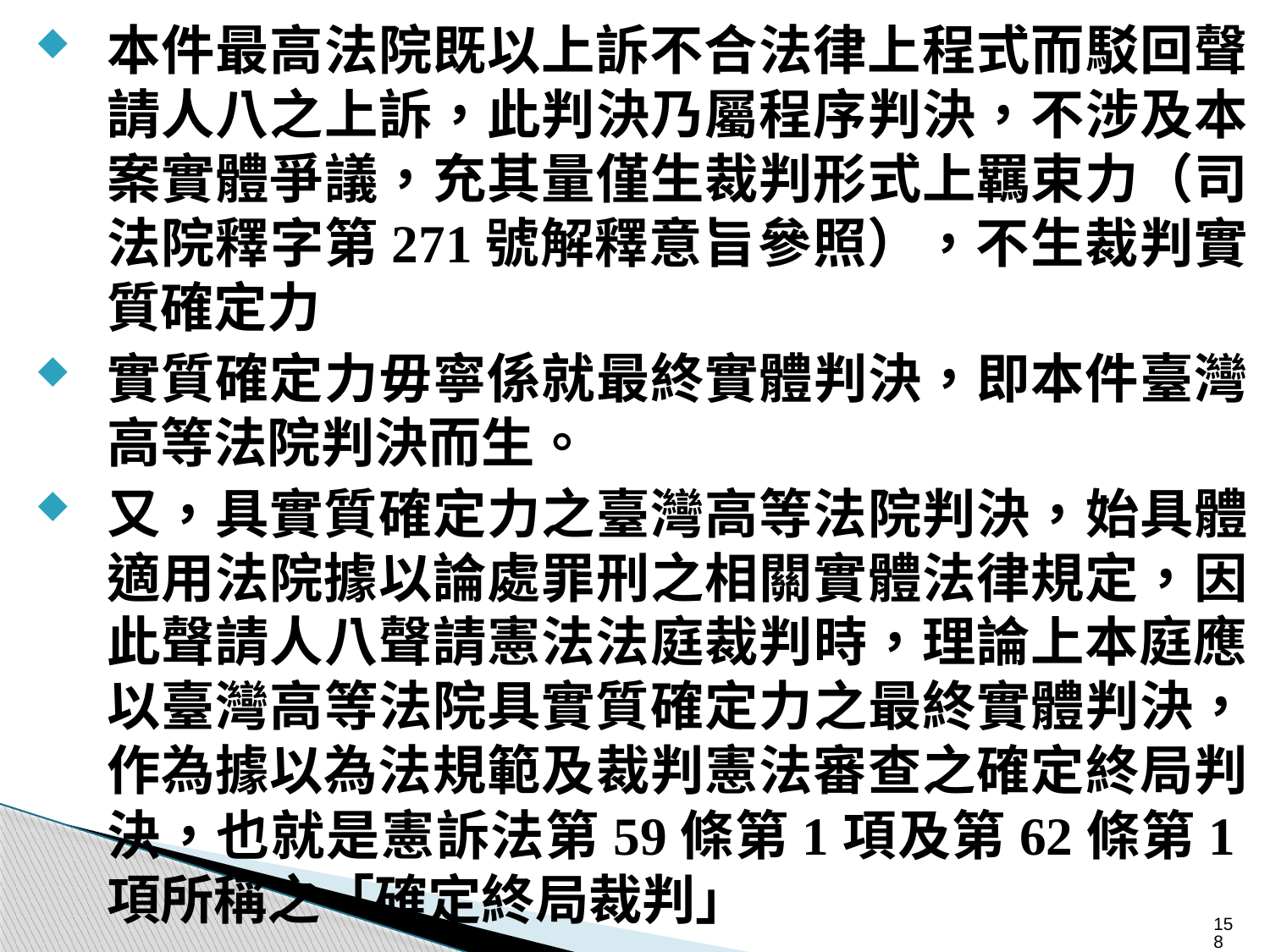

本件最高法院既以上訴不合法律上程式而駁回聲請人八之上訴，此判決乃屬程序判決，不涉及本案實體爭議，充其量僅生裁判形式上羈束力（司法院釋字第271號解釋意旨參照），不生裁判實質確定力
實質確定力毋寧係就最終實體判決，即本件臺灣高等法院判決而生。
又，具實質確定力之臺灣高等法院判決，始具體適用法院據以論處罪刑之相關實體法律規定，因此聲請人八聲請憲法法庭裁判時，理論上本庭應以臺灣高等法院具實質確定力之最終實體判決，作為據以為法規範及裁判憲法審查之確定終局判決，也就是憲訴法第59條第1項及第62條第1項所稱之「確定終局裁判」
158